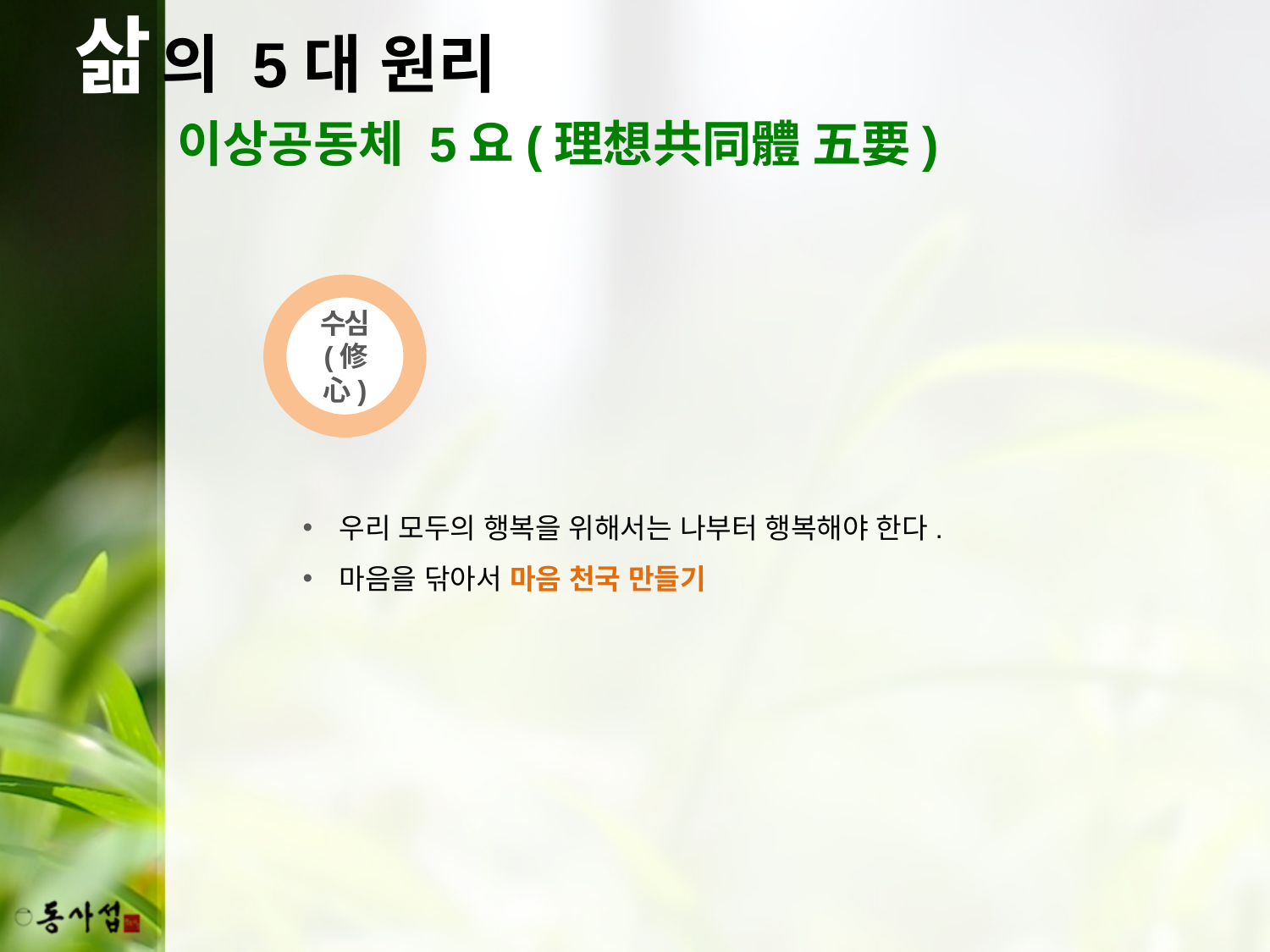

삶
의 5대 원리
이상공동체 5요(理想共同體 五要)
수심
(修心)
우리 모두의 행복을 위해서는 나부터 행복해야 한다.
마음을 닦아서 마음 천국 만들기